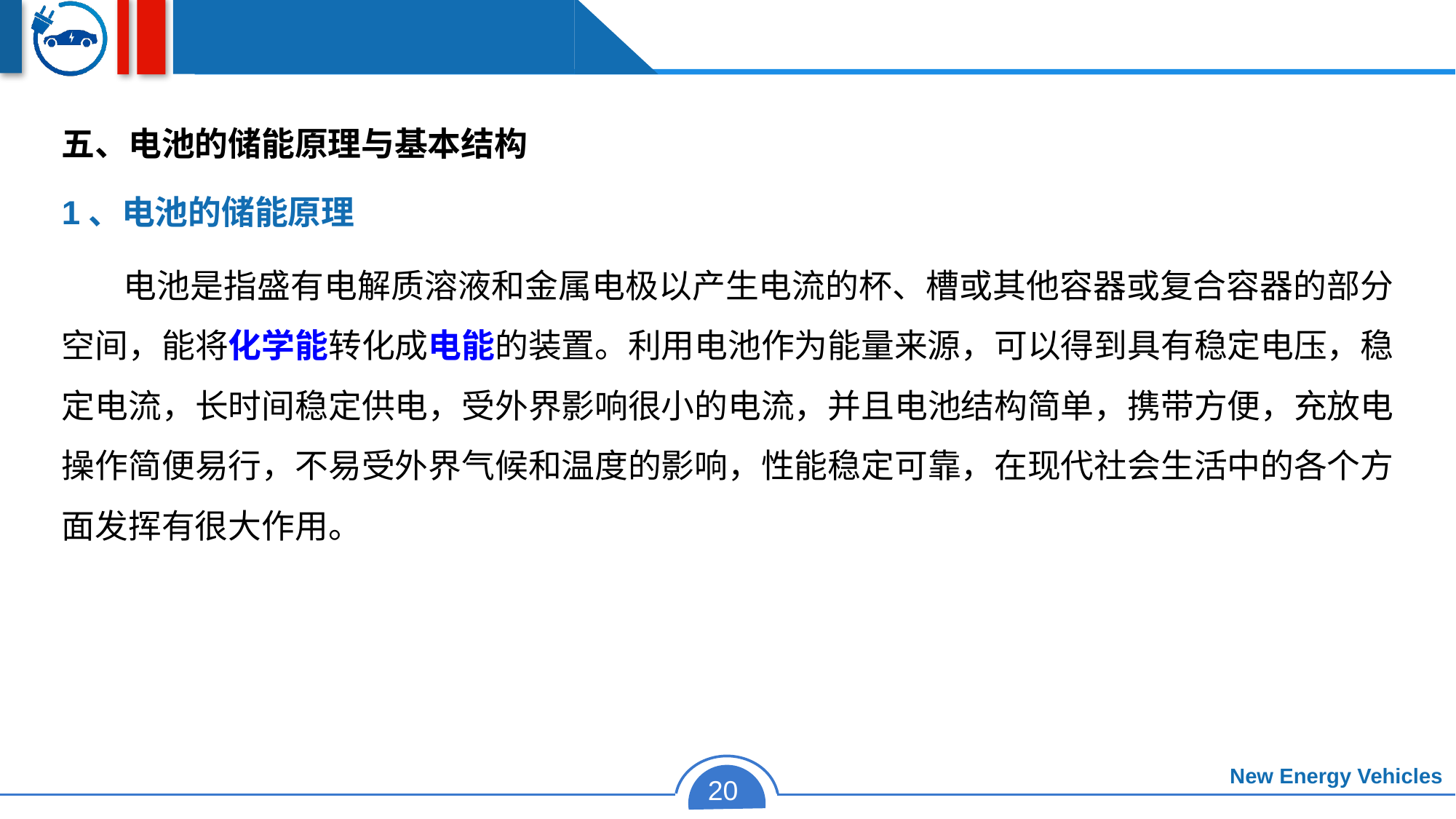

五、电池的储能原理与基本结构
1、电池的储能原理
       电池是指盛有电解质溶液和金属电极以产生电流的杯、槽或其他容器或复合容器的部分空间，能将化学能转化成电能的装置。利用电池作为能量来源，可以得到具有稳定电压，稳定电流，长时间稳定供电，受外界影响很小的电流，并且电池结构简单，携带方便，充放电操作简便易行，不易受外界气候和温度的影响，性能稳定可靠，在现代社会生活中的各个方面发挥有很大作用。